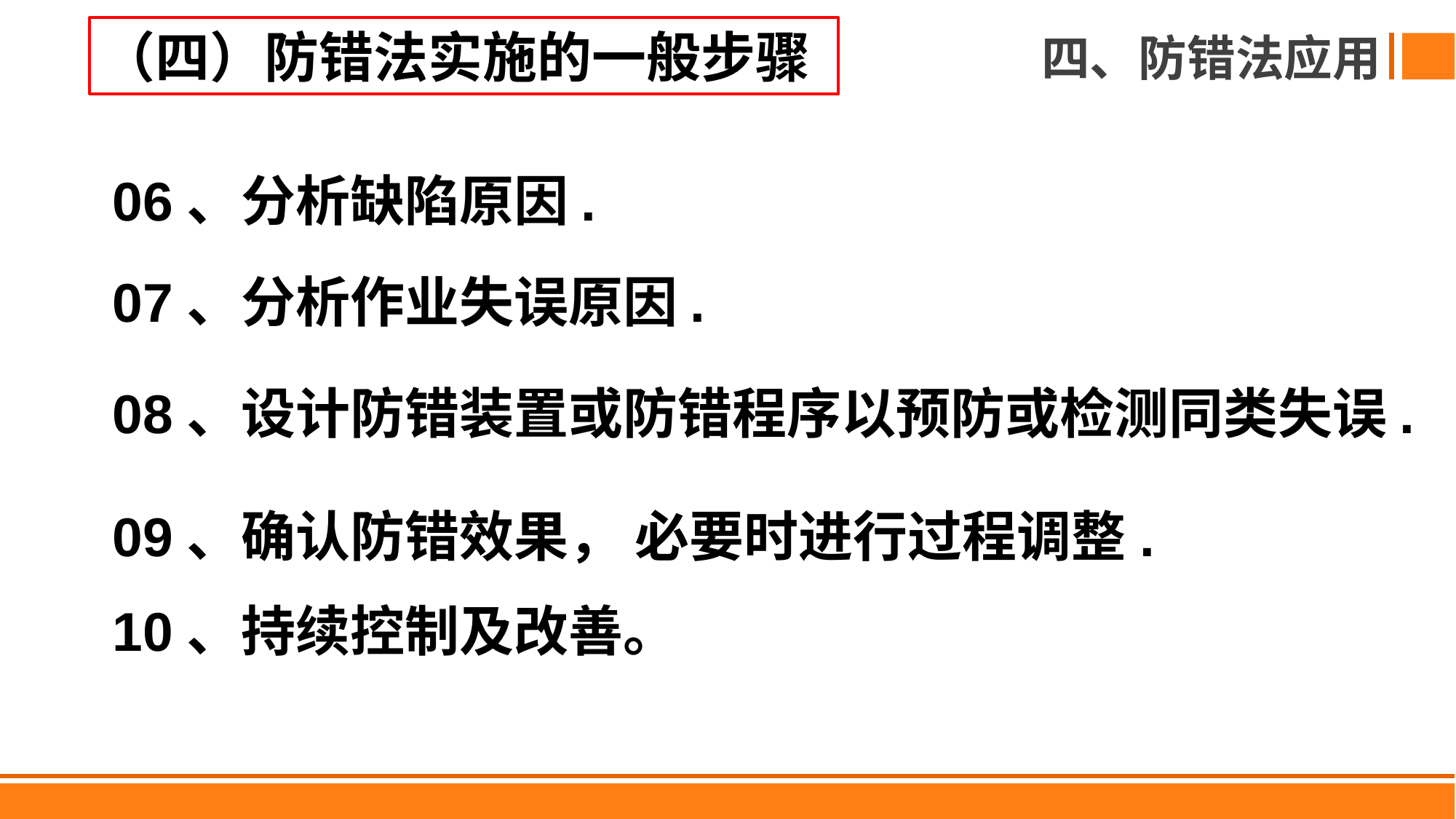

（四）防错法实施的一般步骤
四、防错法应用
06、分析缺陷原因.
07、分析作业失误原因.
08、设计防错装置或防错程序以预防或检测同类失误.
09、确认防错效果， 必要时进行过程调整.
10、持续控制及改善。